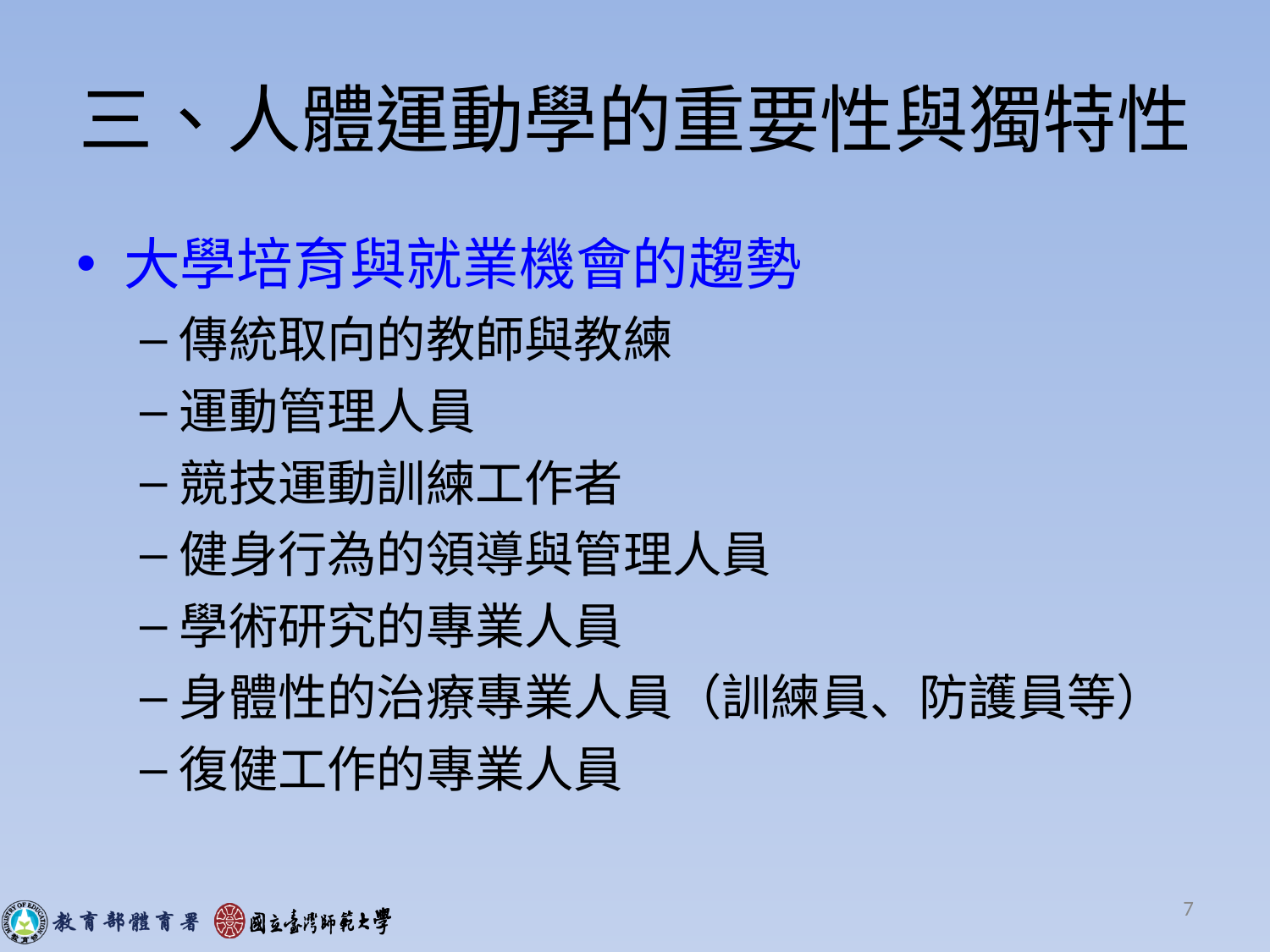

# 三、人體運動學的重要性與獨特性
大學培育與就業機會的趨勢
傳統取向的教師與教練
運動管理人員
競技運動訓練工作者
健身行為的領導與管理人員
學術研究的專業人員
身體性的治療專業人員（訓練員、防護員等）
復健工作的專業人員
7